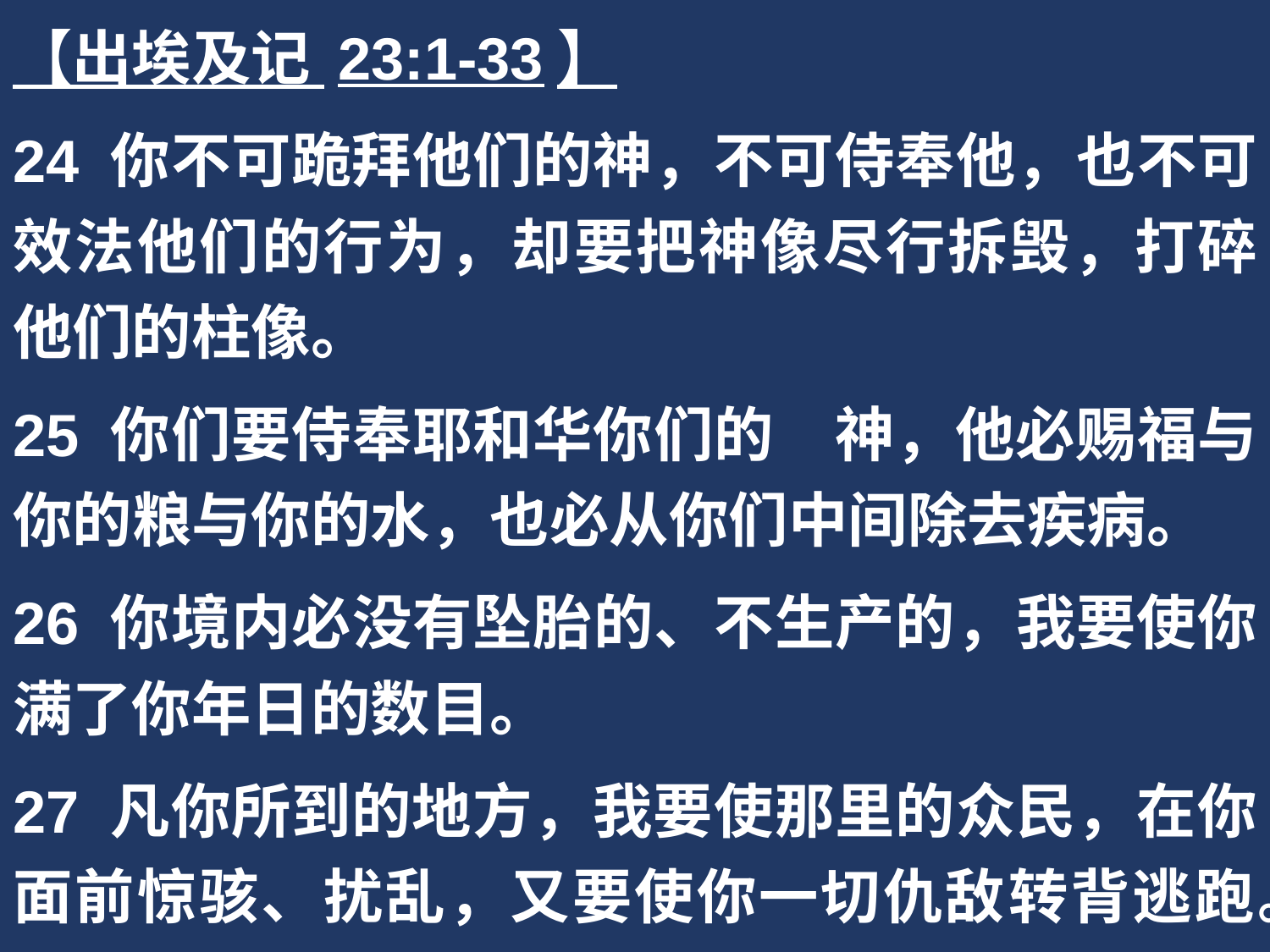

【出埃及记 23:1-33】
24 你不可跪拜他们的神，不可侍奉他，也不可效法他们的行为，却要把神像尽行拆毁，打碎他们的柱像。
25 你们要侍奉耶和华你们的　神，他必赐福与你的粮与你的水，也必从你们中间除去疾病。
26 你境内必没有坠胎的、不生产的，我要使你满了你年日的数目。
27 凡你所到的地方，我要使那里的众民，在你面前惊骇、扰乱，又要使你一切仇敌转背逃跑。